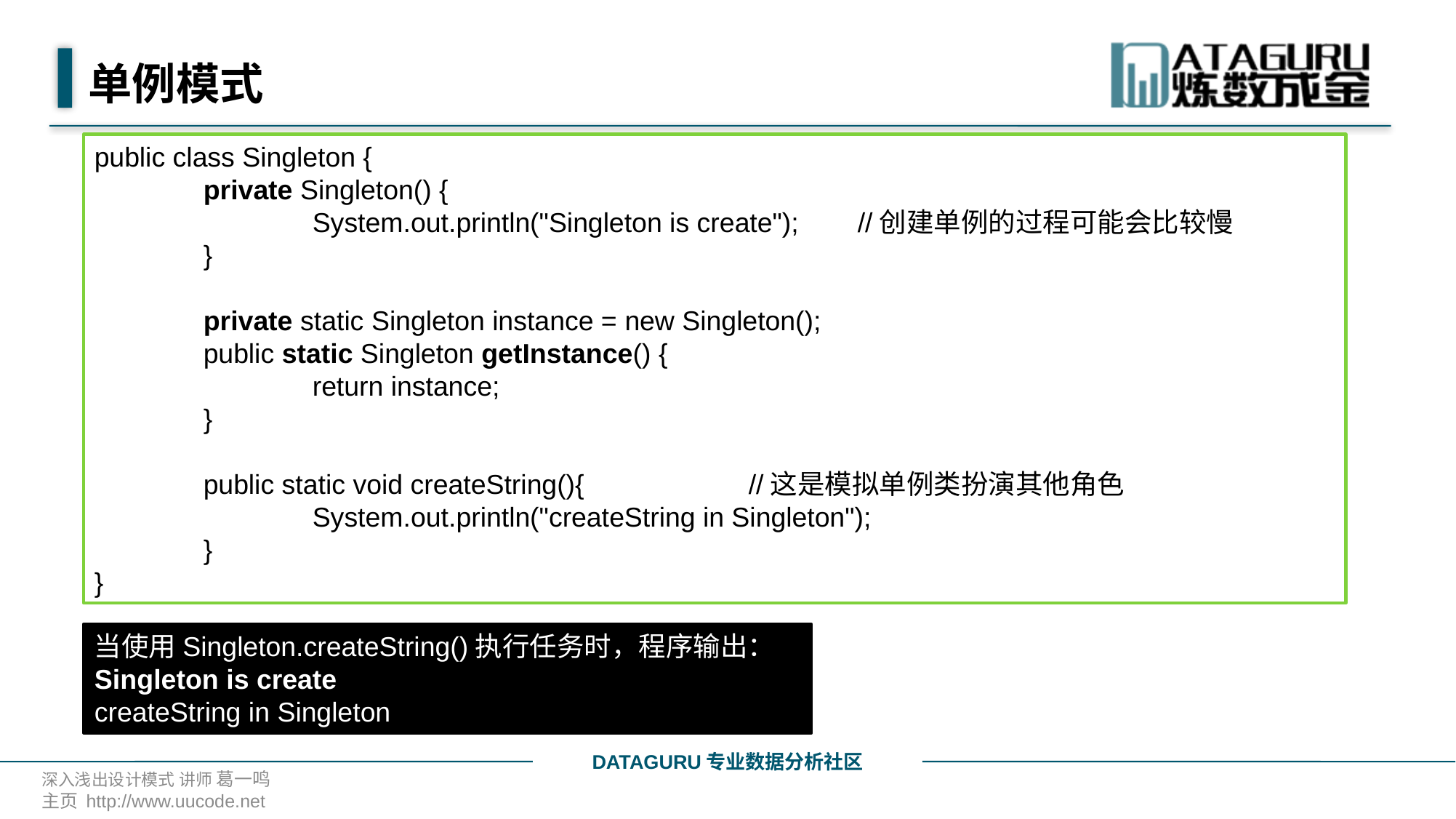

# 单例模式
public class Singleton {
	private Singleton() {
		System.out.println("Singleton is create");	//创建单例的过程可能会比较慢
	}

	private static Singleton instance = new Singleton();
	public static Singleton getInstance() {
		return instance;
	}

	public static void createString(){		//这是模拟单例类扮演其他角色
		System.out.println("createString in Singleton");
	}
}
当使用Singleton.createString()执行任务时，程序输出：
Singleton is create
createString in Singleton